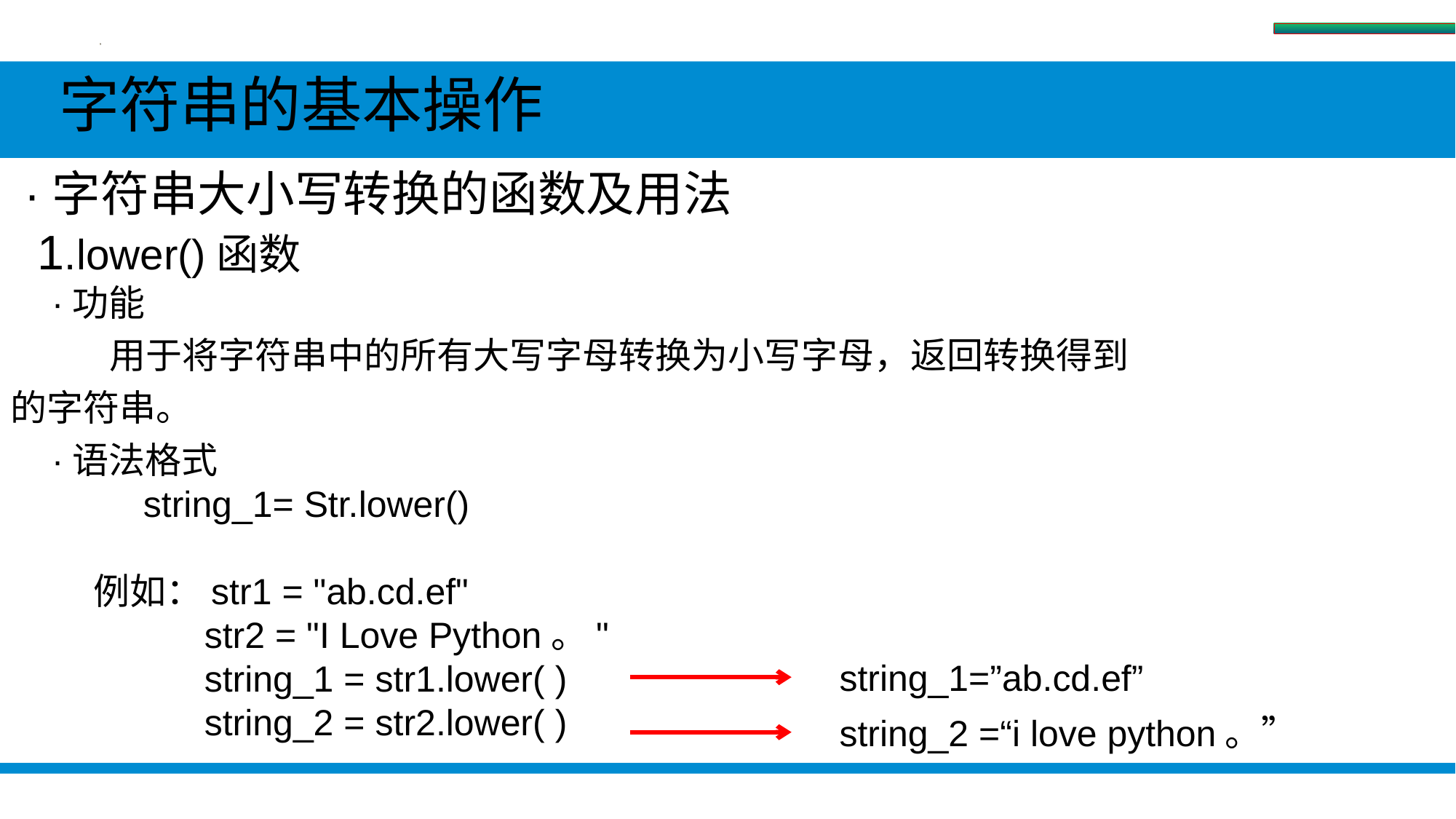

字符串

  字符串的基本操作
 ·字符串大小写转换的函数及用法
  1.lower()函数
    ·功能
           用于将字符串中的所有大写字母转换为小写字母，返回转换得到的字符串。
    ·语法格式
             string_1= Str.lower()

         例如：str1 = "ab.cd.ef"
                   str2 = "I Love Python。"
                   string_1 = str1.lower( )
                   string_2 = str2.lower( )
string_1=”ab.cd.ef”
string_2 =“i love python。”
#